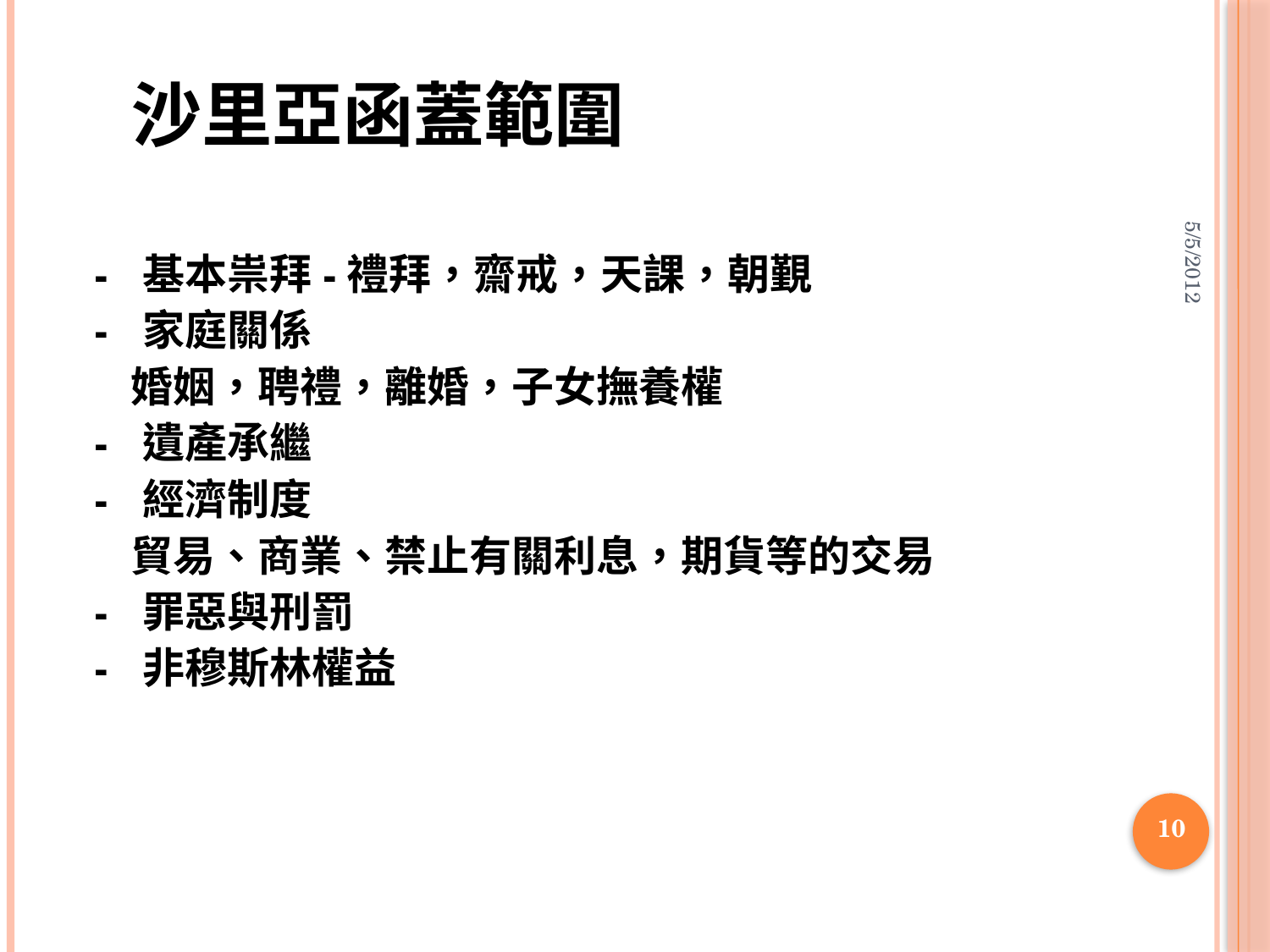

沙里亞函蓋範圍

 -  基本祟拜-禮拜，齋戒，天課，朝覲
 -  家庭關係
    婚姻，聘禮，離婚，子女撫養權
 -  遺產承繼
 -  經濟制度
    貿易、商業、禁止有關利息，期貨等的交易
 -  罪惡與刑罰
 -  非穆斯林權益
5/5/2012
10